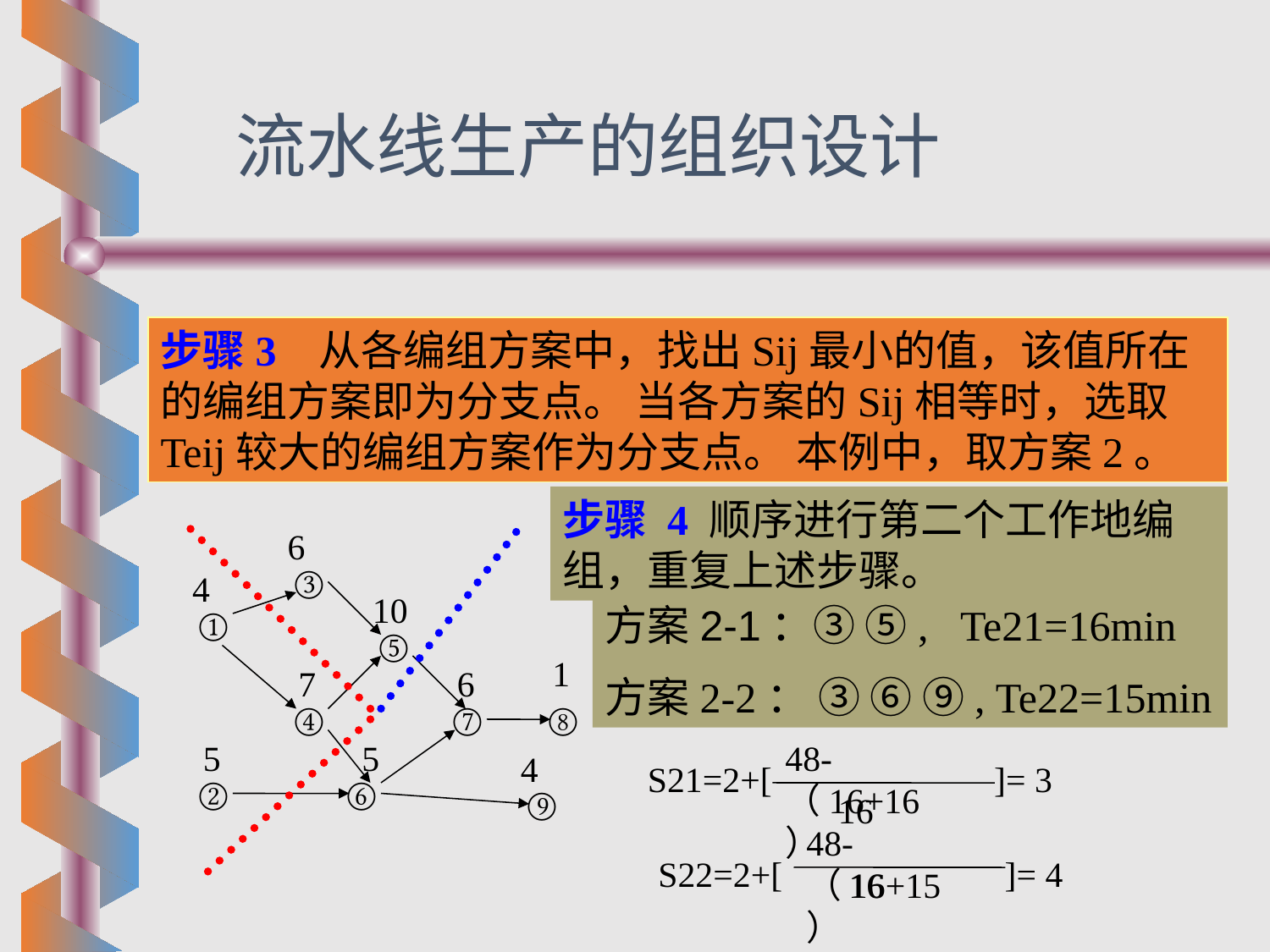

流水线生产的组织设计
步骤3   从各编组方案中，找出Sij最小的值，该值所在的编组方案即为分支点。 当各方案的Sij相等时，选取Teij较大的编组方案作为分支点。 本例中，取方案2。
步骤 4 顺序进行第二个工作地编组，重复上述步骤。
6
③

①

⑤

④
⑦
⑧

②
⑥
⑨

4
10
1
7
6
5
5
4

方案2-1：③ ⑤,   Te21=16min
方案2-2： ③ ⑥ ⑨, Te22=15min

48-（16+16）
S21=2+[                         ]= 3

16
48-（16+15）
S22=2+[                         ]= 4
16

12